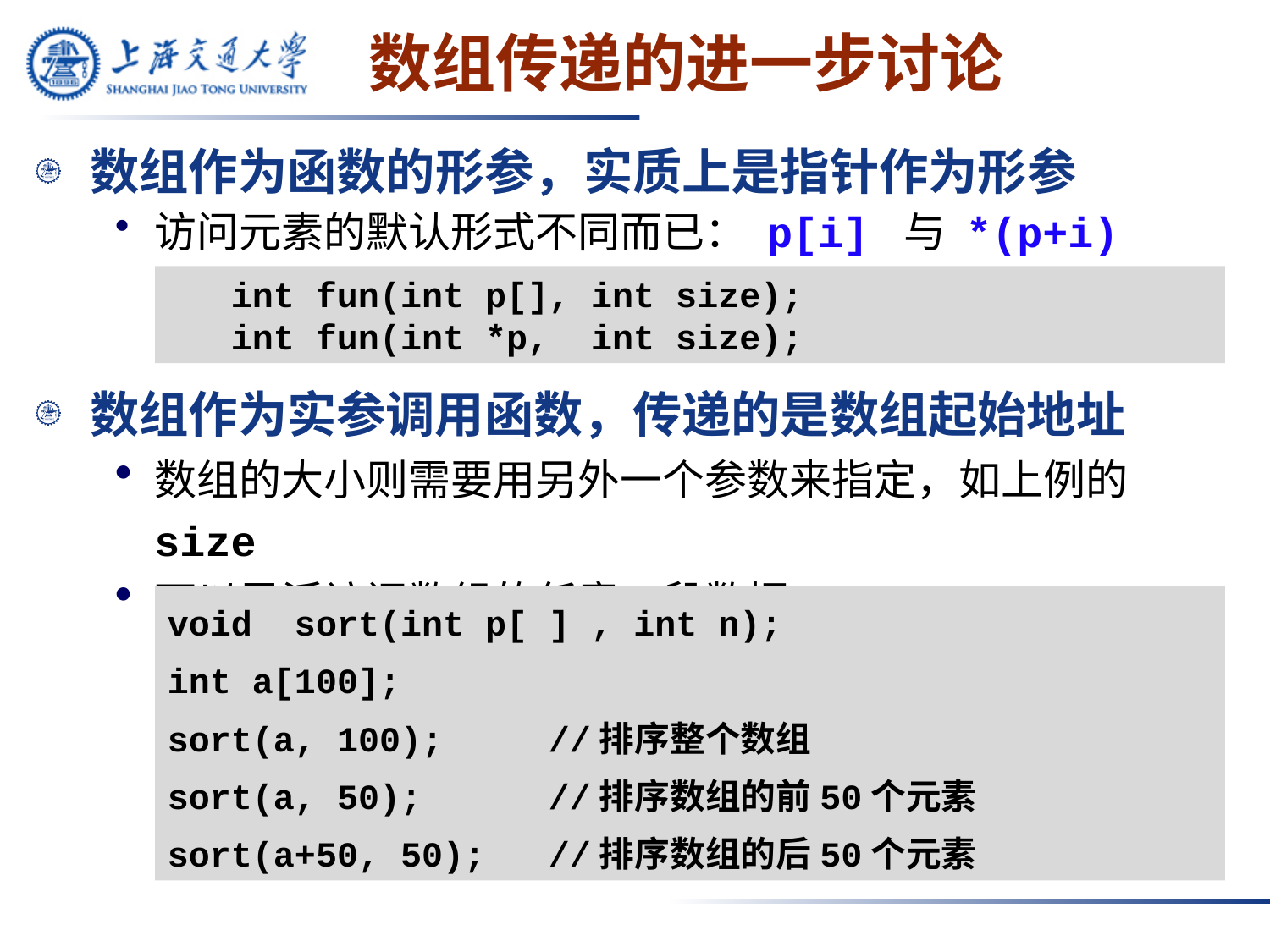

# 数组传递的进一步讨论
数组作为函数的形参，实质上是指针作为形参
访问元素的默认形式不同而已： p[i] 与 *(p+i)
int fun(int p[], int size);
int fun(int *p,  int size);
数组作为实参调用函数，传递的是数组起始地址
数组的大小则需要用另外一个参数来指定，如上例的size
可以灵活访问数组的任意一段数据
void  sort(int p[ ] , int n);
int a[100];
sort(a, 100);  	//排序整个数组
sort(a, 50);  	//排序数组的前50个元素
sort(a+50, 50);  	//排序数组的后50个元素